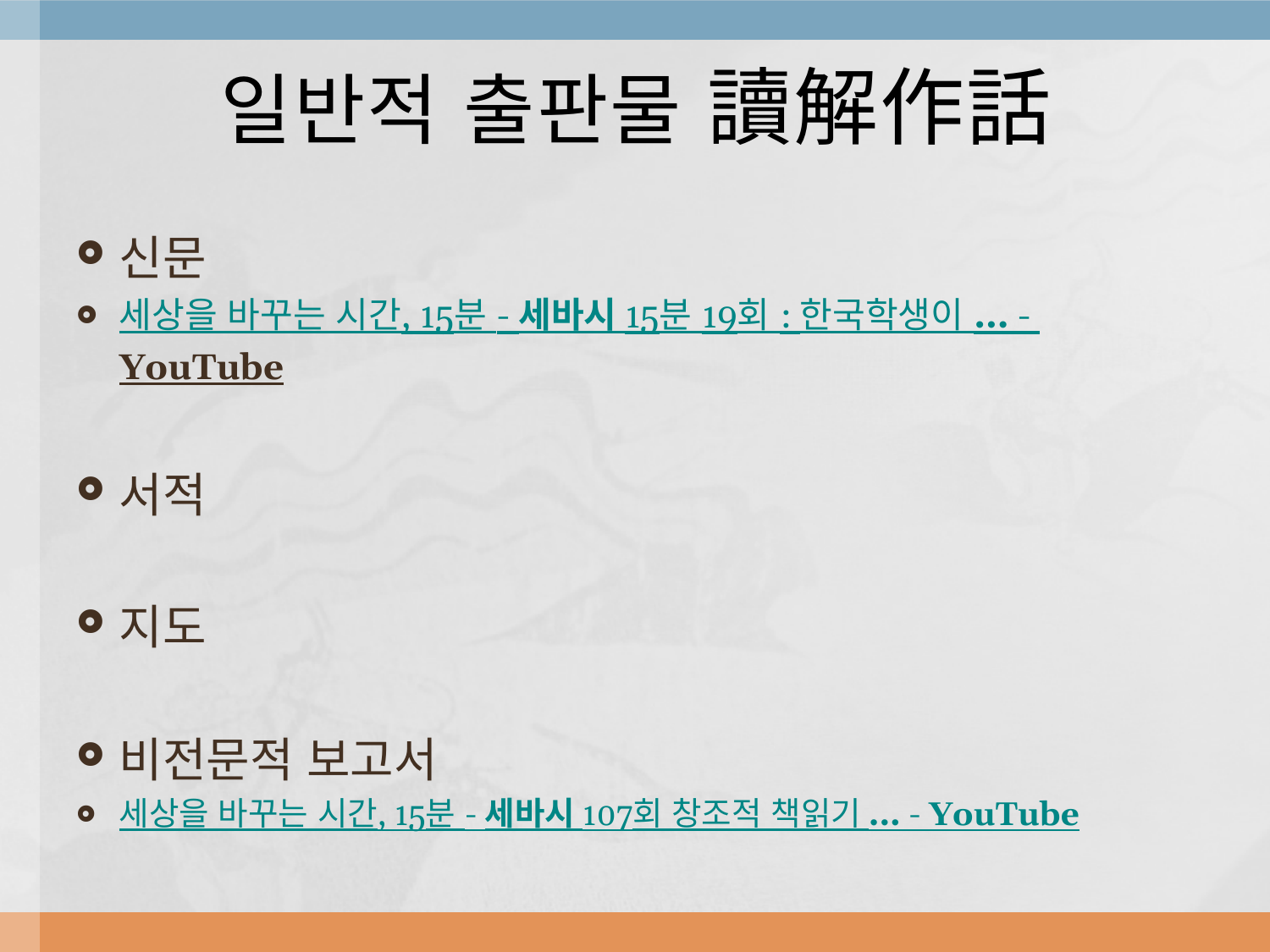

# 일반적 출판물 讀解作話
신문
세상을 바꾸는 시간, 15분 - 세바시 15분 19회 : 한국학생이 ... - YouTube

서적

지도

비전문적 보고서
세상을 바꾸는 시간, 15분 - 세바시 107회 창조적 책읽기 ... - YouTube